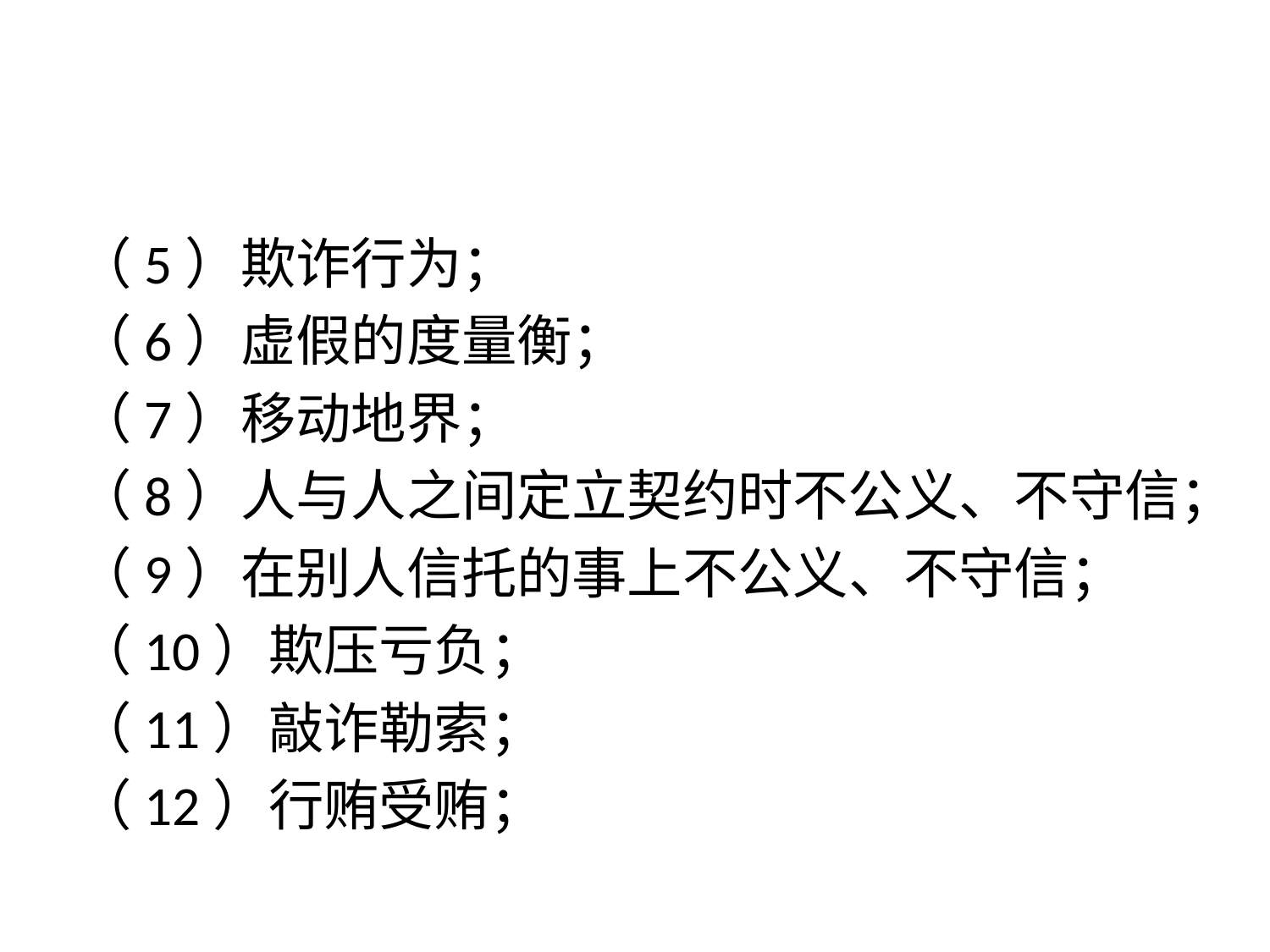

#
（5）欺诈行为；
（6）虚假的度量衡；
（7）移动地界；
（8）人与人之间定立契约时不公义、不守信；
（9）在别人信托的事上不公义、不守信；
（10）欺压亏负；
（11）敲诈勒索；
（12）行贿受贿；